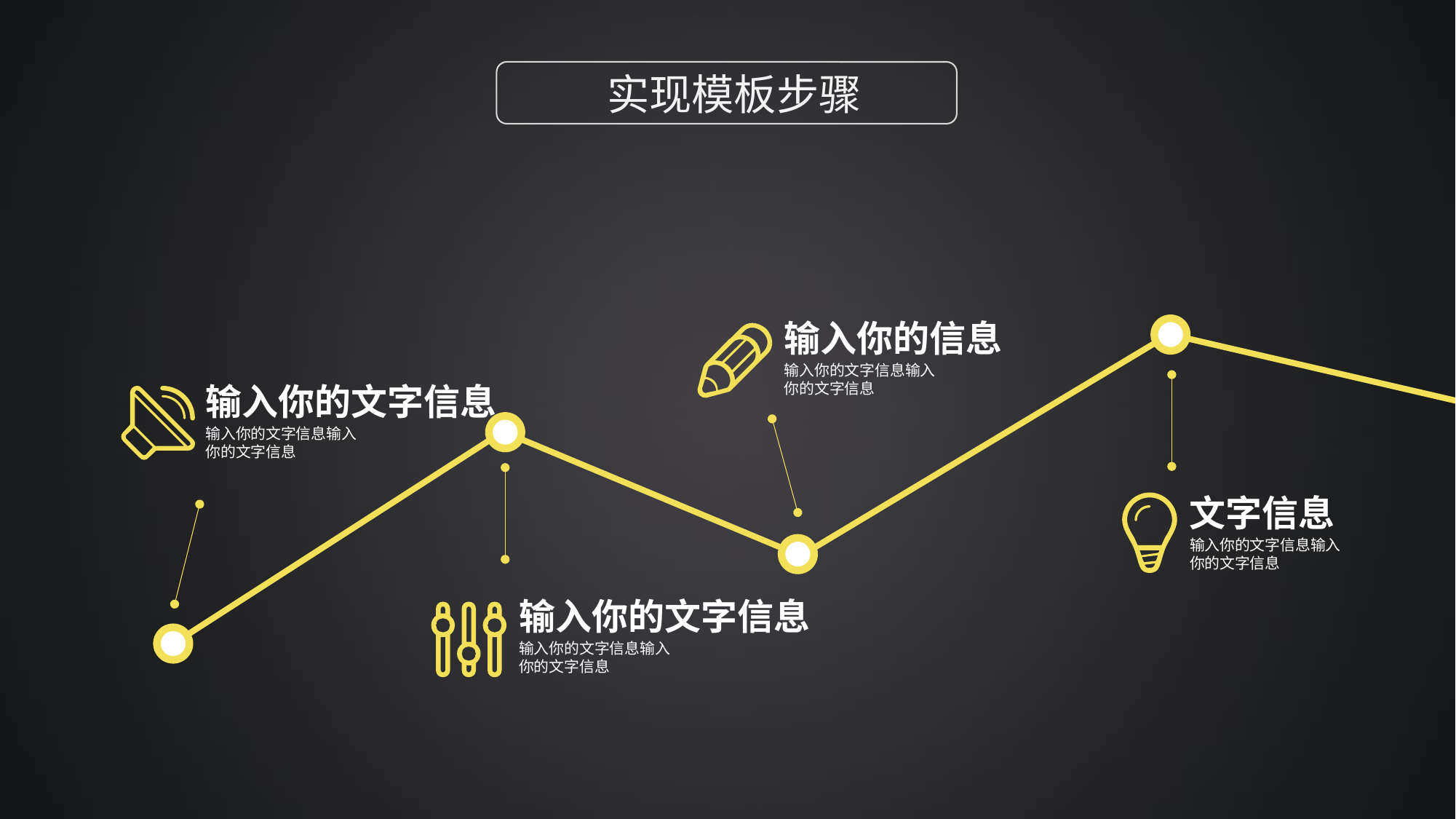

实现模板步骤
输入你的信息

输入你的文字信息输入你的文字信息
输入你的文字信息

输入你的文字信息输入你的文字信息
文字信息

输入你的文字信息输入你的文字信息

输入你的文字信息

输入你的文字信息输入你的文字信息